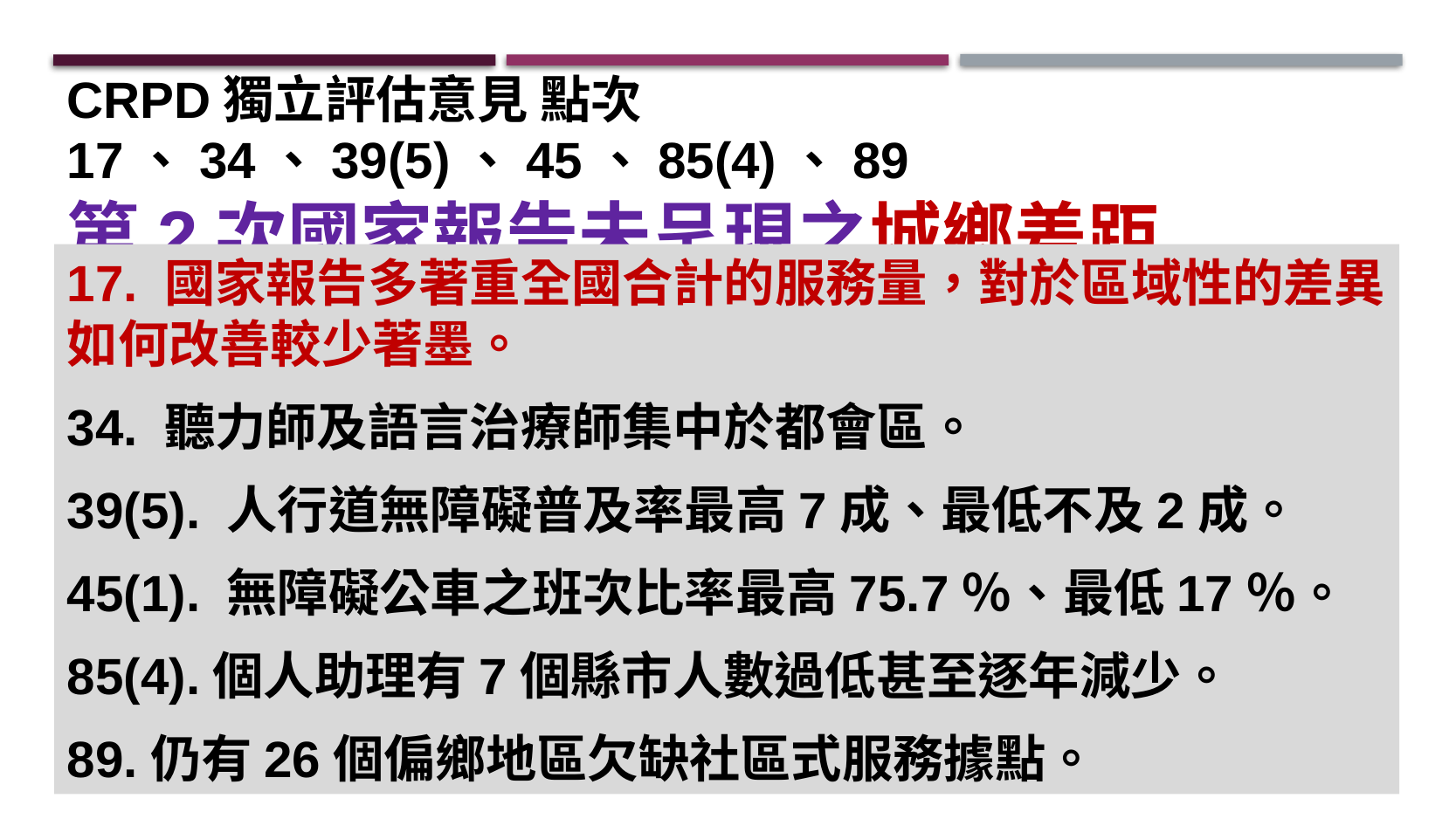

CRPD獨立評估意見 點次17、34、39(5)、45、85(4)、89
第2次國家報告未呈現之城鄉差距
17. 國家報告多著重全國合計的服務量，對於區域性的差異如何改善較少著墨。
34. 聽力師及語言治療師集中於都會區。
39(5). 人行道無障礙普及率最高7成、最低不及2成。
45(1). 無障礙公車之班次比率最高75.7％、最低17％。
85(4).個人助理有7個縣市人數過低甚至逐年減少。
89.仍有26個偏鄉地區欠缺社區式服務據點。